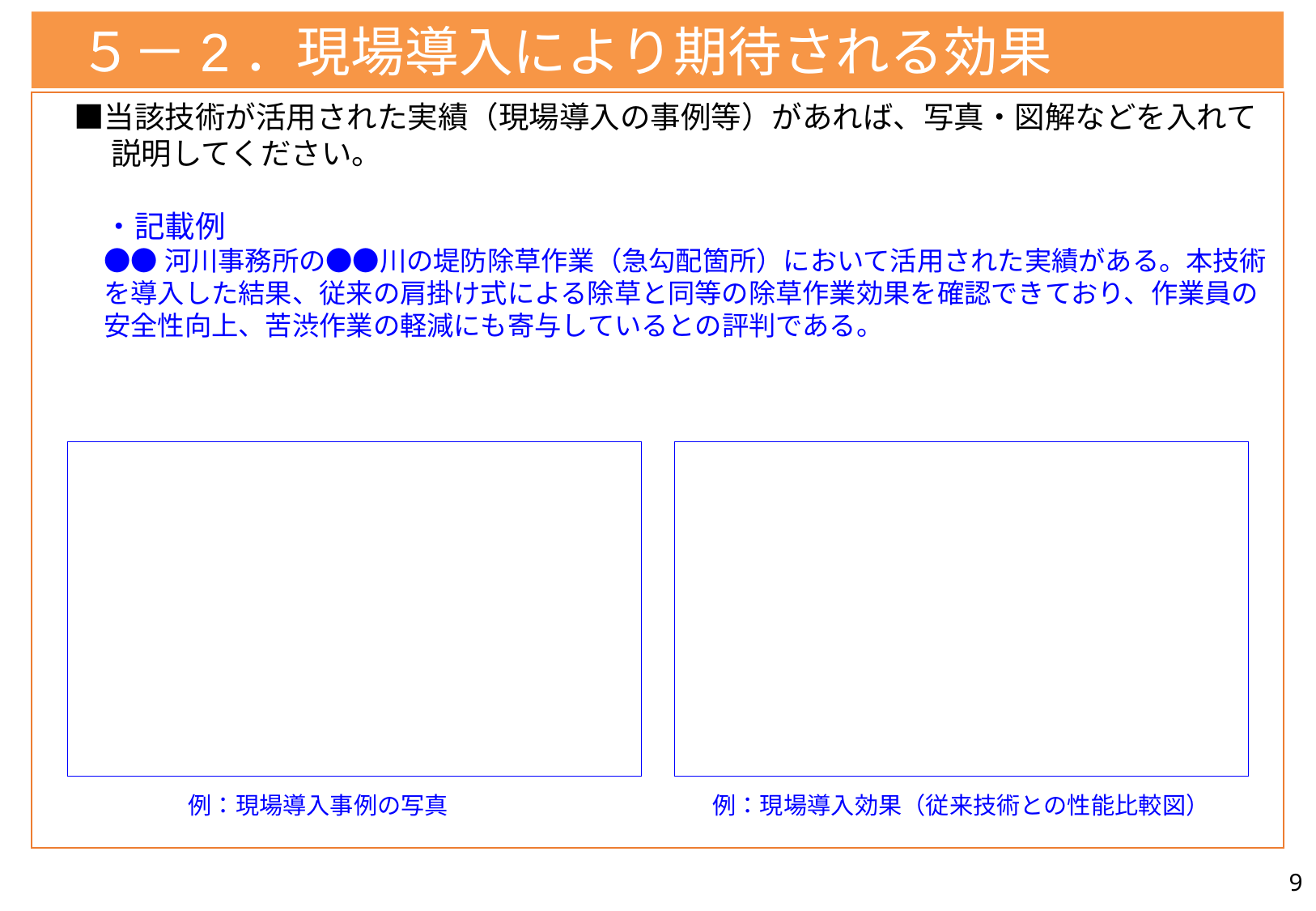

５－2．現場導入により期待される効果
　■当該技術が活用された実績（現場導入の事例等）があれば、写真・図解などを入れて
　　 説明してください。
　　・記載例
●●河川事務所の●●川の堤防除草作業（急勾配箇所）において活用された実績がある。本技術を導入した結果、従来の肩掛け式による除草と同等の除草作業効果を確認できており、作業員の安全性向上、苦渋作業の軽減にも寄与しているとの評判である。

例：現場導入事例の写真
例：現場導入効果（従来技術との性能比較図）
9